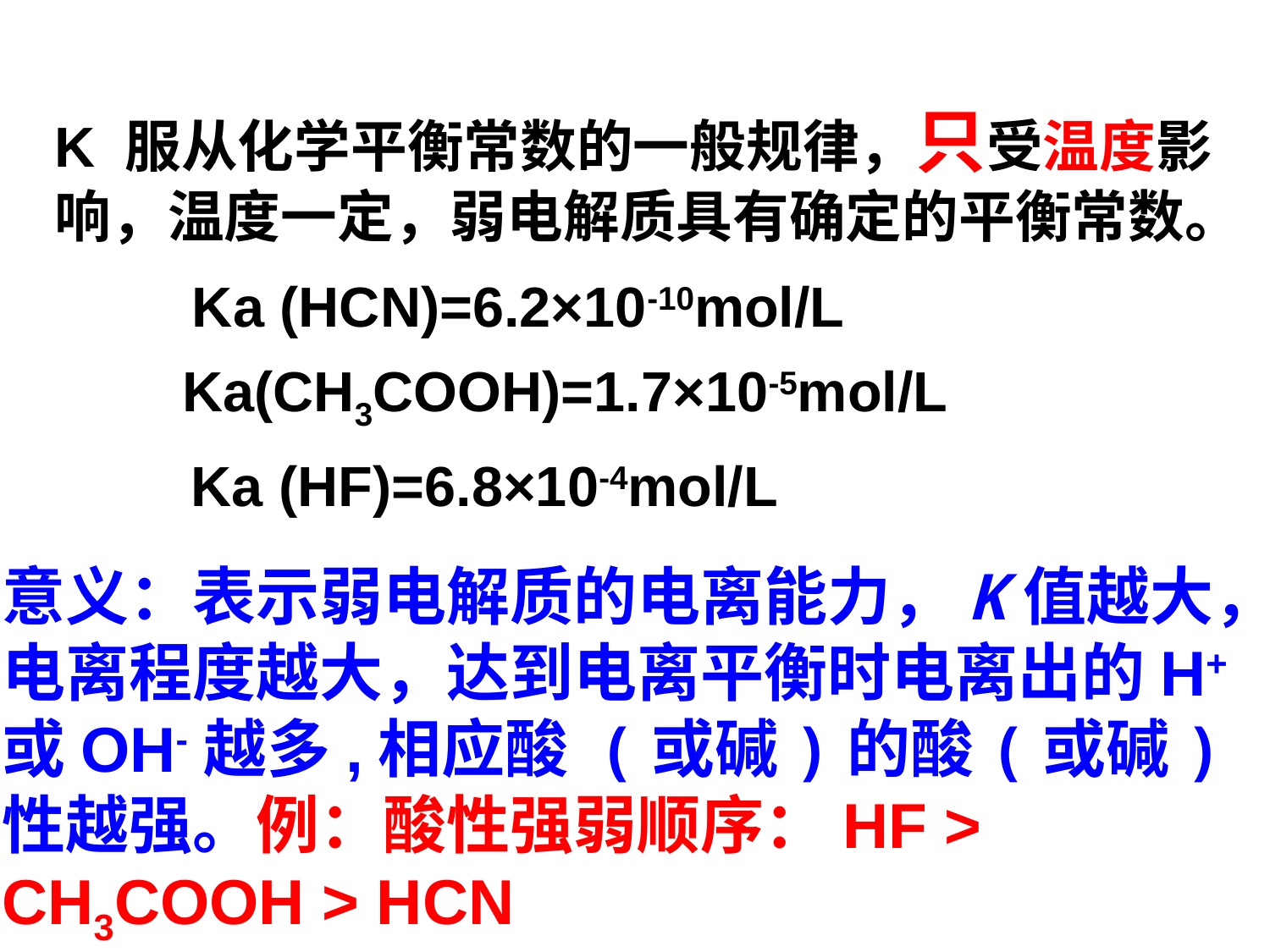

K 服从化学平衡常数的一般规律，只受温度影响，温度一定，弱电解质具有确定的平衡常数。
#
Ka (HCN)=6.2×10-10mol/L
Ka(CH3COOH)=1.7×10-5mol/L
Ka (HF)=6.8×10-4mol/L
意义：表示弱电解质的电离能力，K值越大，电离程度越大，达到电离平衡时电离出的H+
或OH-越多,相应酸 (或碱)的酸(或碱)性越强。例：酸性强弱顺序：HF > CH3COOH > HCN